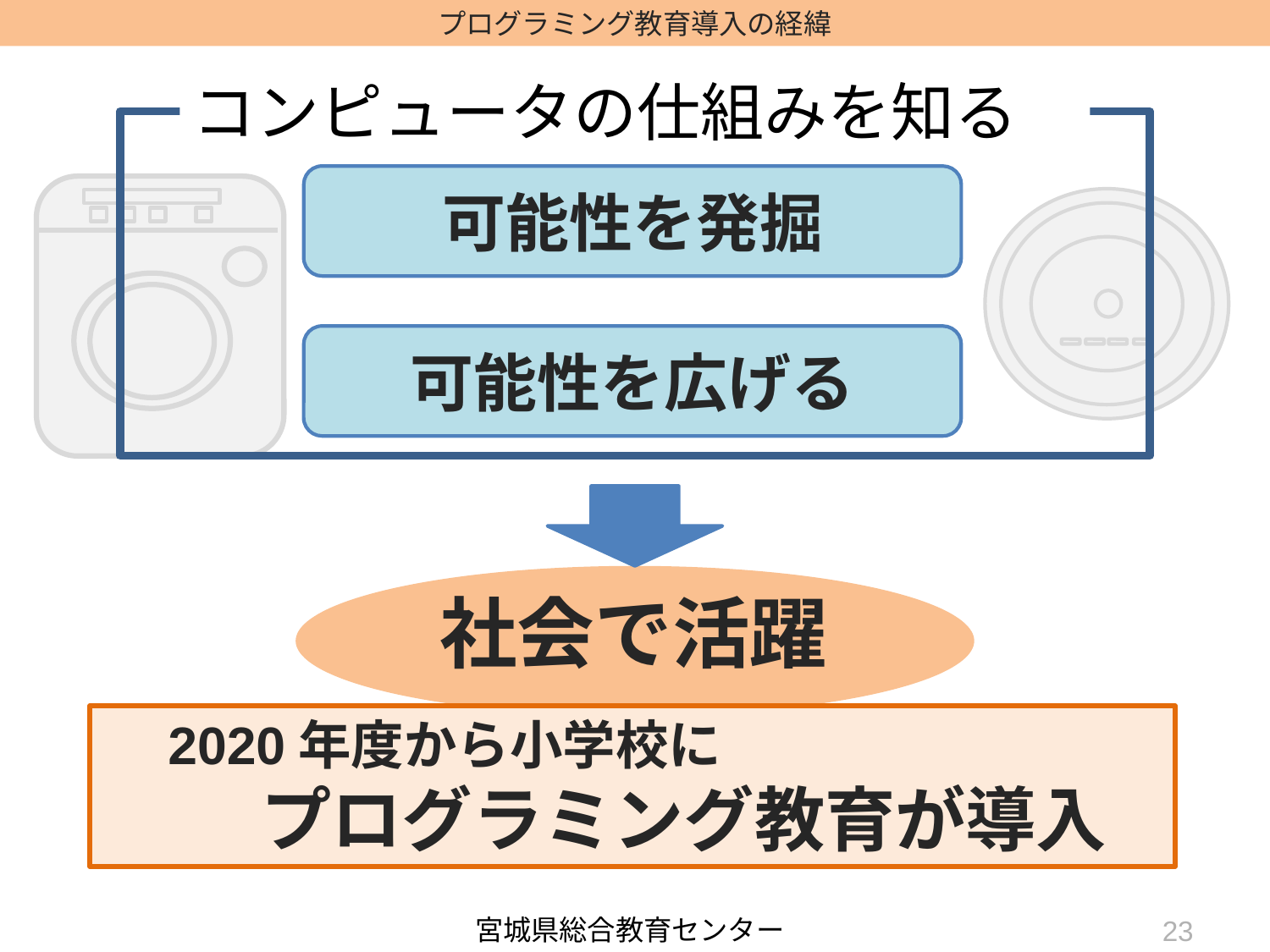

コンピュータの仕組みを知る

可能性を発掘

可能性を広げる

社会で活躍
　2020年度から小学校に
　　　プログラミング教育が導入
23